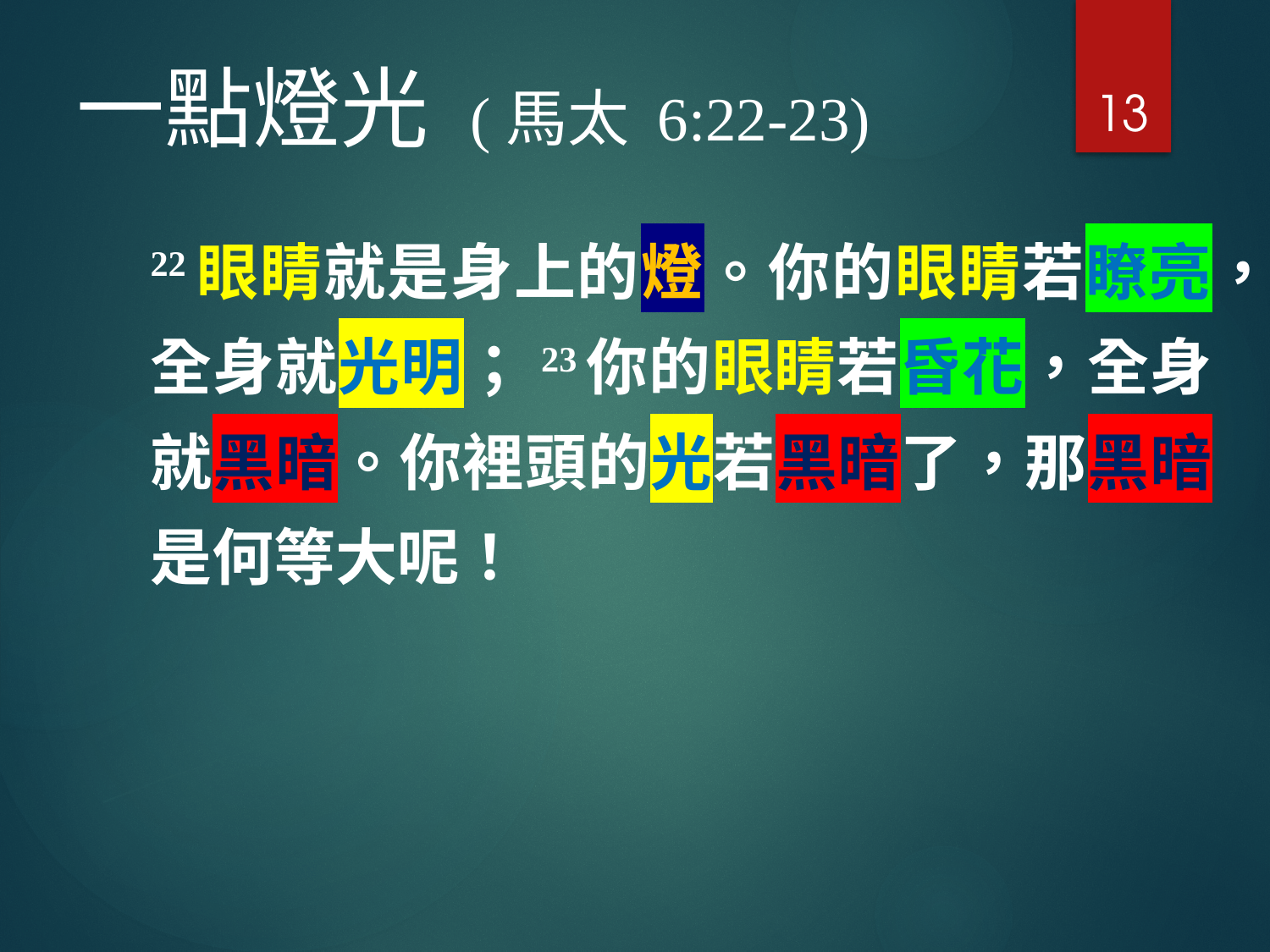

13
# 一點燈光 (馬太 6:22-23)
22眼睛就是身上的燈。你的眼睛若瞭亮，全身就光明；23你的眼睛若昏花，全身就黑暗。你裡頭的光若黑暗了，那黑暗是何等大呢！